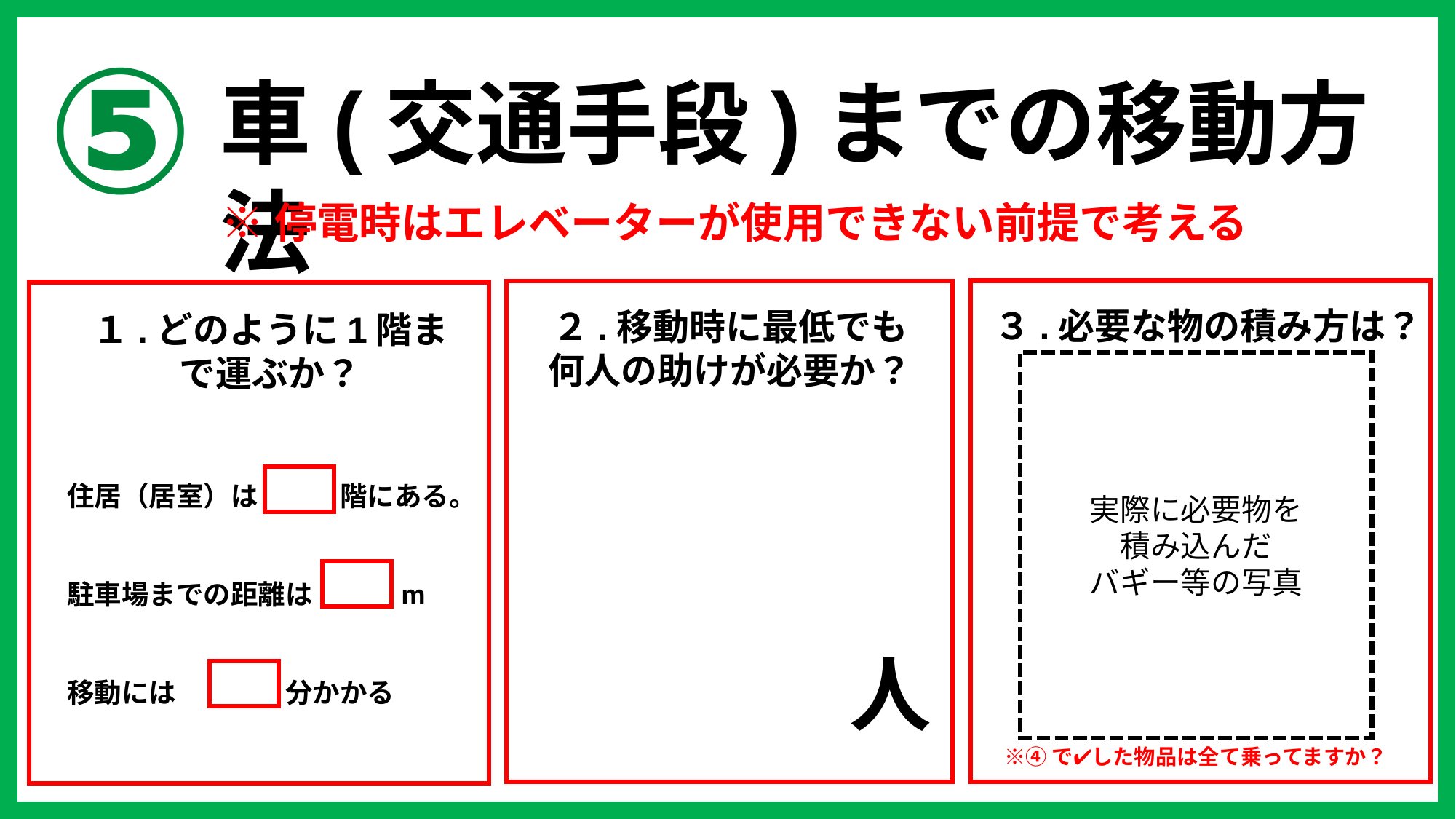

⑤
車(交通手段)までの移動方法
※停電時はエレベーターが使用できない前提で考える

３.必要な物の積み方は？

２.移動時に最低でも
何人の助けが必要か？
１.どのように1階まで運ぶか？
実際に必要物を
積み込んだ
バギー等の写真

住居（居室）は　　　階にある。

駐車場までの距離は　　　m

移動には　　　　分かかる

人

※④で✔した物品は全て乗ってますか？